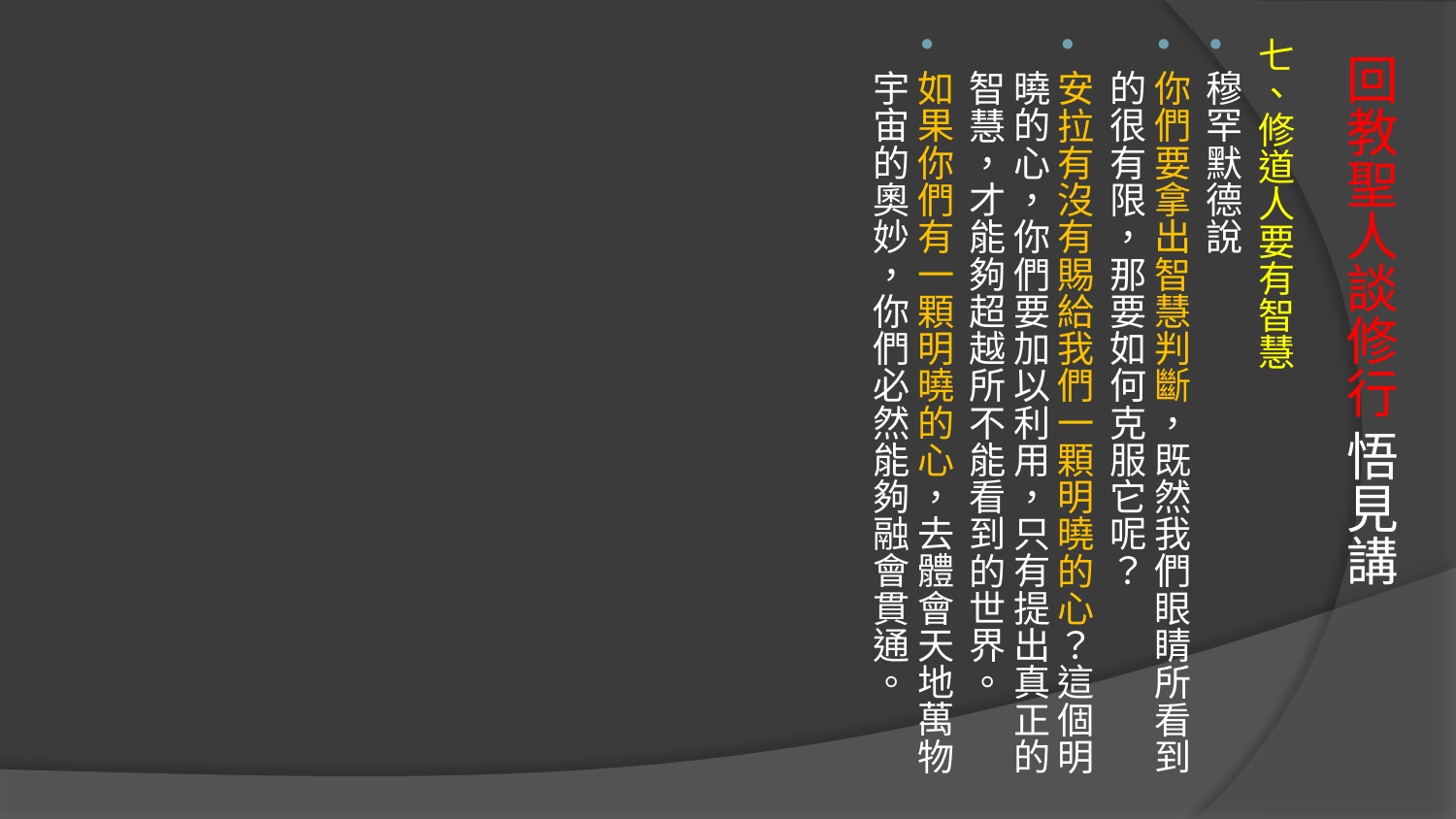

七、修道人要有智慧
穆罕默德說
你們要拿出智慧判斷，既然我們眼睛所看到的很有限，那要如何克服它呢？
安拉有沒有賜給我們一顆明曉的心？這個明曉的心，你們要加以利用，只有提出真正的智慧，才能夠超越所不能看到的世界。
如果你們有一顆明曉的心，去體會天地萬物宇宙的奧妙，你們必然能夠融會貫通。

# 回教聖人談修行 悟見講